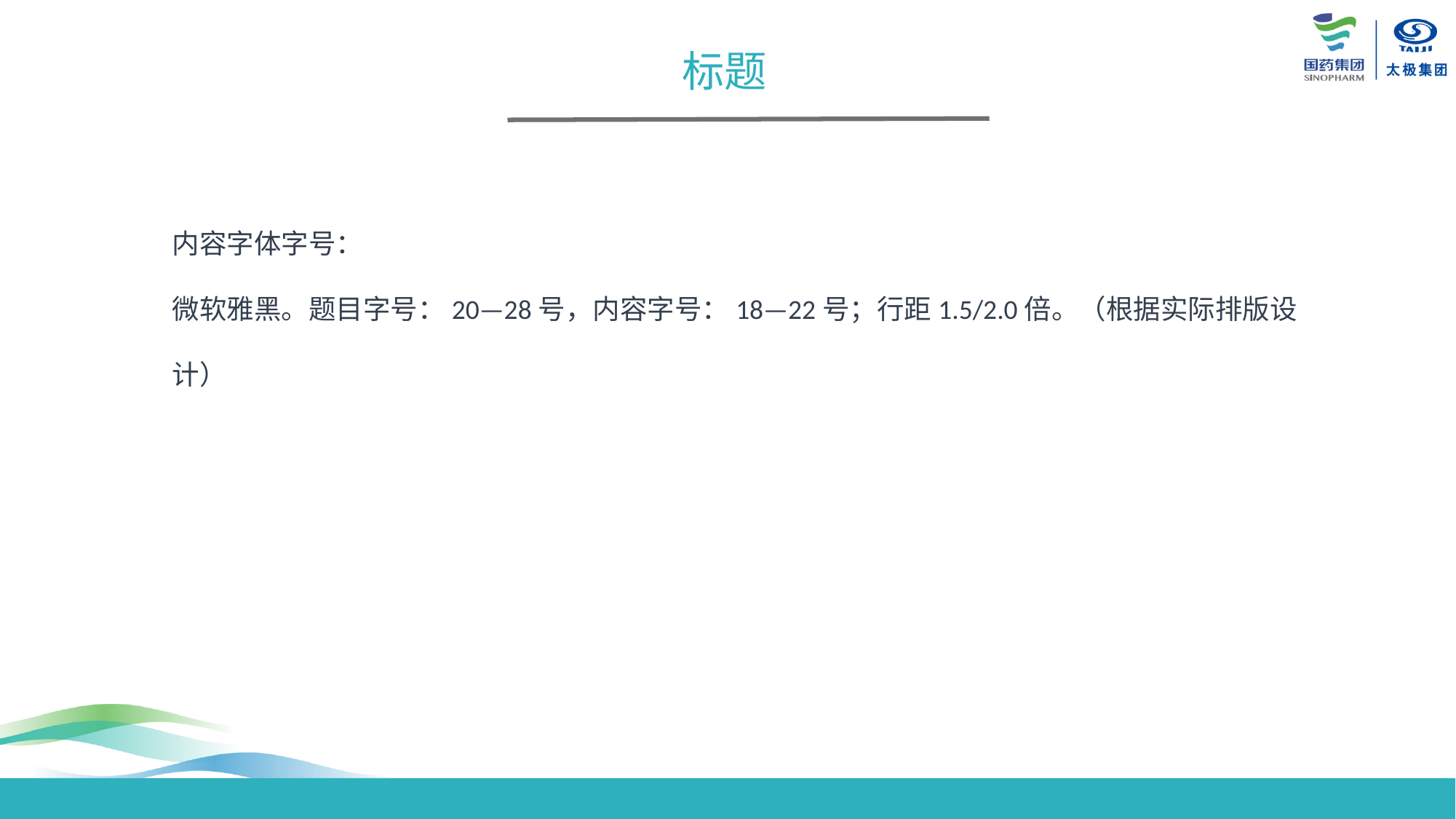

标题
内容字体字号：
微软雅黑。题目字号：20—28号，内容字号：18—22号；行距1.5/2.0倍。（根据实际排版设计）